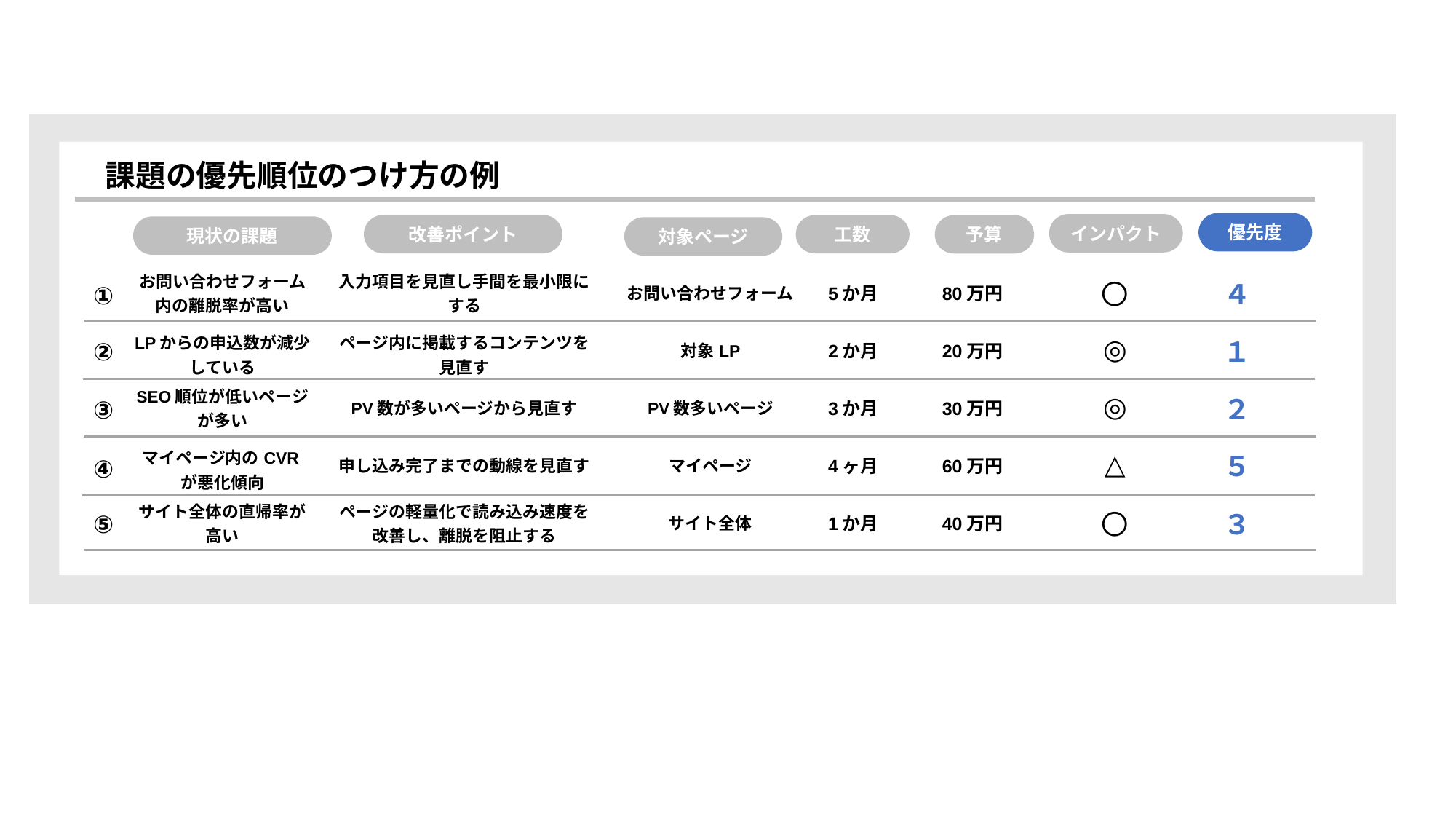

課題の優先順位のつけ方の例
優先度
インパクト
| 現状の課題 | 改善ポイント |  | 工数 | 予 |  |  |
| --- | --- | --- | --- | --- | --- | --- |
| お問い合わせフォーム内の離脱率が高い | 入力項目を見直し手間を最小限にする | お問い合わせフォーム | 5か月 | 80万円 | 〇 | ４ |
| LPからの申込数が減少している | ページ内に掲載するコンテンツを見直す | 対象LP | 2か月 | 20万円 | ◎ | １ |
| SEO順位が低いページが多い | PV数が多いページから見直す | PV数多いページ | 3か月 | 30万円 | ◎ | ２ |
| マイページ内のCVRが悪化傾向 | 申し込み完了までの動線を見直す | マイページ | 4ヶ月 | 60万円 | △ | ５ |
| サイト全体の直帰率が高い | ページの軽量化で読み込み速度を改善し、離脱を阻止する | サイト全体 | 1か月 | 40万円 | 〇 | ３ |
改善ポイント
工数
予算
現状の課題
対象ページ
①
②
③
④
⑤